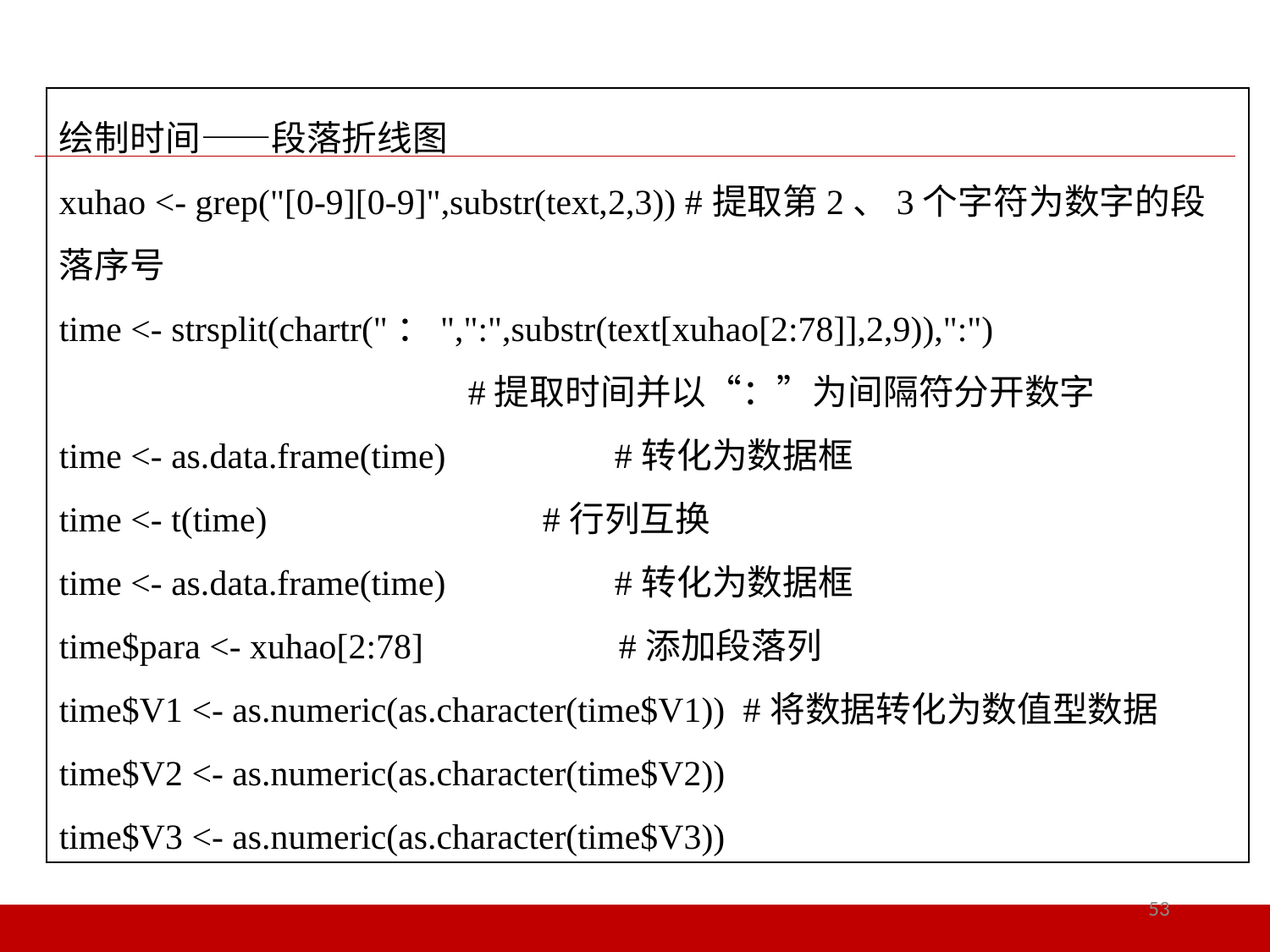

绘制时间——段落折线图
xuhao <- grep("[0-9][0-9]",substr(text,2,3)) #提取第2、3个字符为数字的段落序号
time <- strsplit(chartr("：",":",substr(text[xuhao[2:78]],2,9)),":")
                                              #提取时间并以“：”为间隔符分开数字
time <- as.data.frame(time)                   #转化为数据框
time <- t(time)                               #行列互换
time <- as.data.frame(time)                   #转化为数据框
time$para <- xuhao[2:78]                      #添加段落列
time$V1 <- as.numeric(as.character(time$V1))  #将数据转化为数值型数据
time$V2 <- as.numeric(as.character(time$V2))
time$V3 <- as.numeric(as.character(time$V3))
53